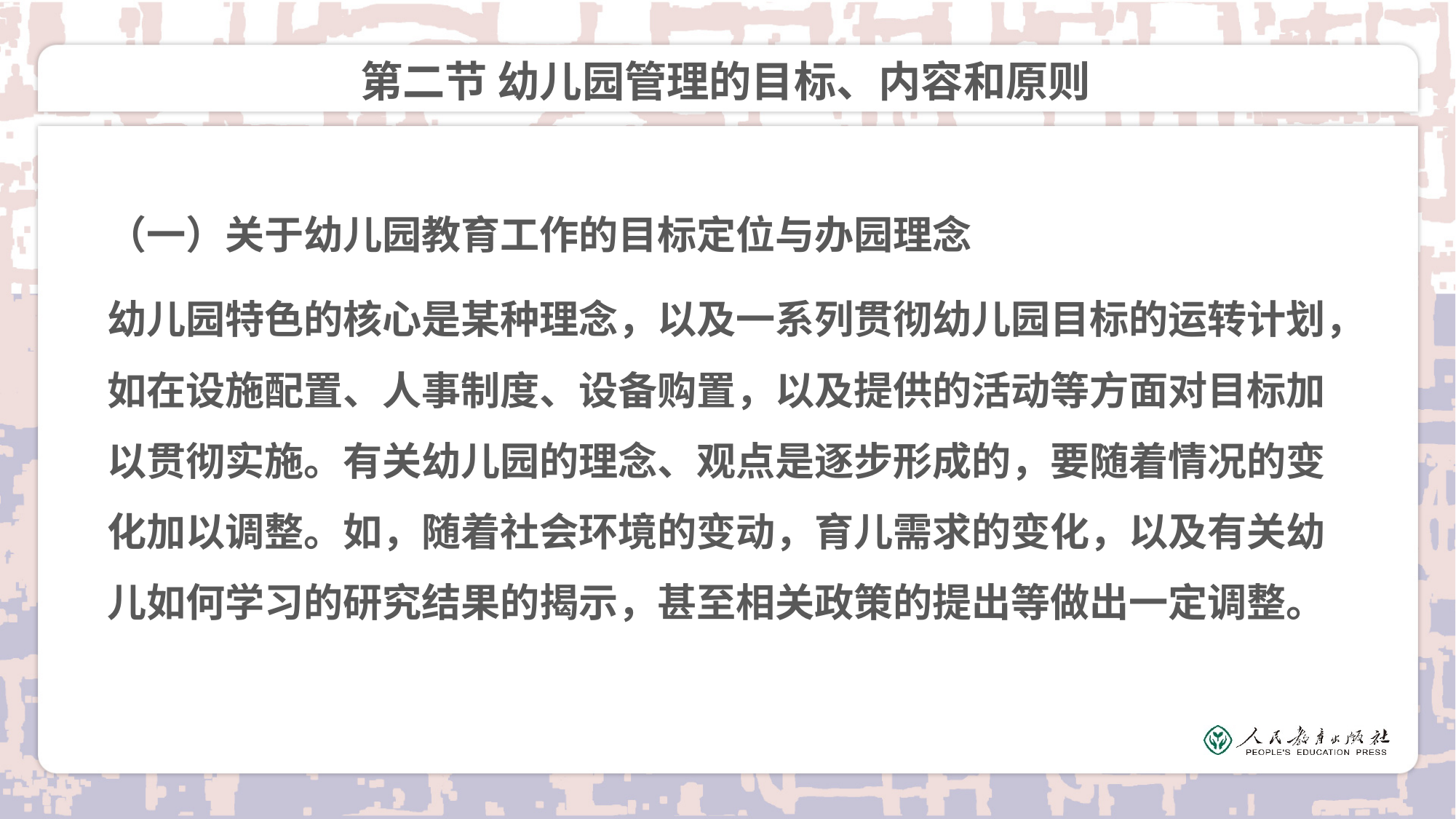

# 第二节 幼儿园管理的目标、内容和原则
（一）关于幼儿园教育工作的目标定位与办园理念
幼儿园特色的核心是某种理念，以及一系列贯彻幼儿园目标的运转计划，如在设施配置、人事制度、设备购置，以及提供的活动等方面对目标加以贯彻实施。有关幼儿园的理念、观点是逐步形成的，要随着情况的变化加以调整。如，随着社会环境的变动，育儿需求的变化，以及有关幼儿如何学习的研究结果的揭示，甚至相关政策的提出等做出一定调整。